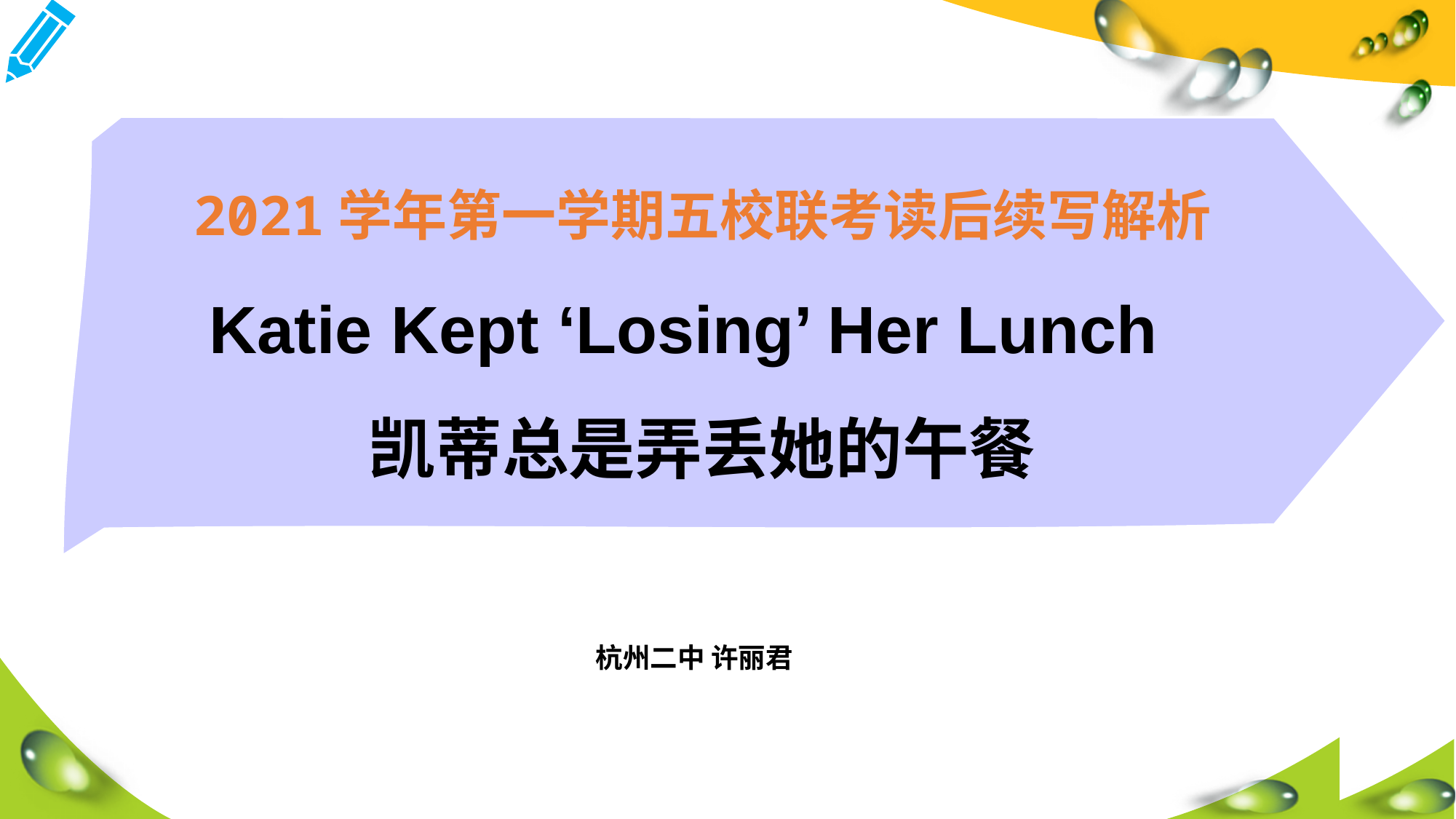

2021学年第一学期五校联考读后续写解析
Katie Kept ‘Losing’ Her Lunch
凯蒂总是弄丢她的午餐
杭州二中 许丽君